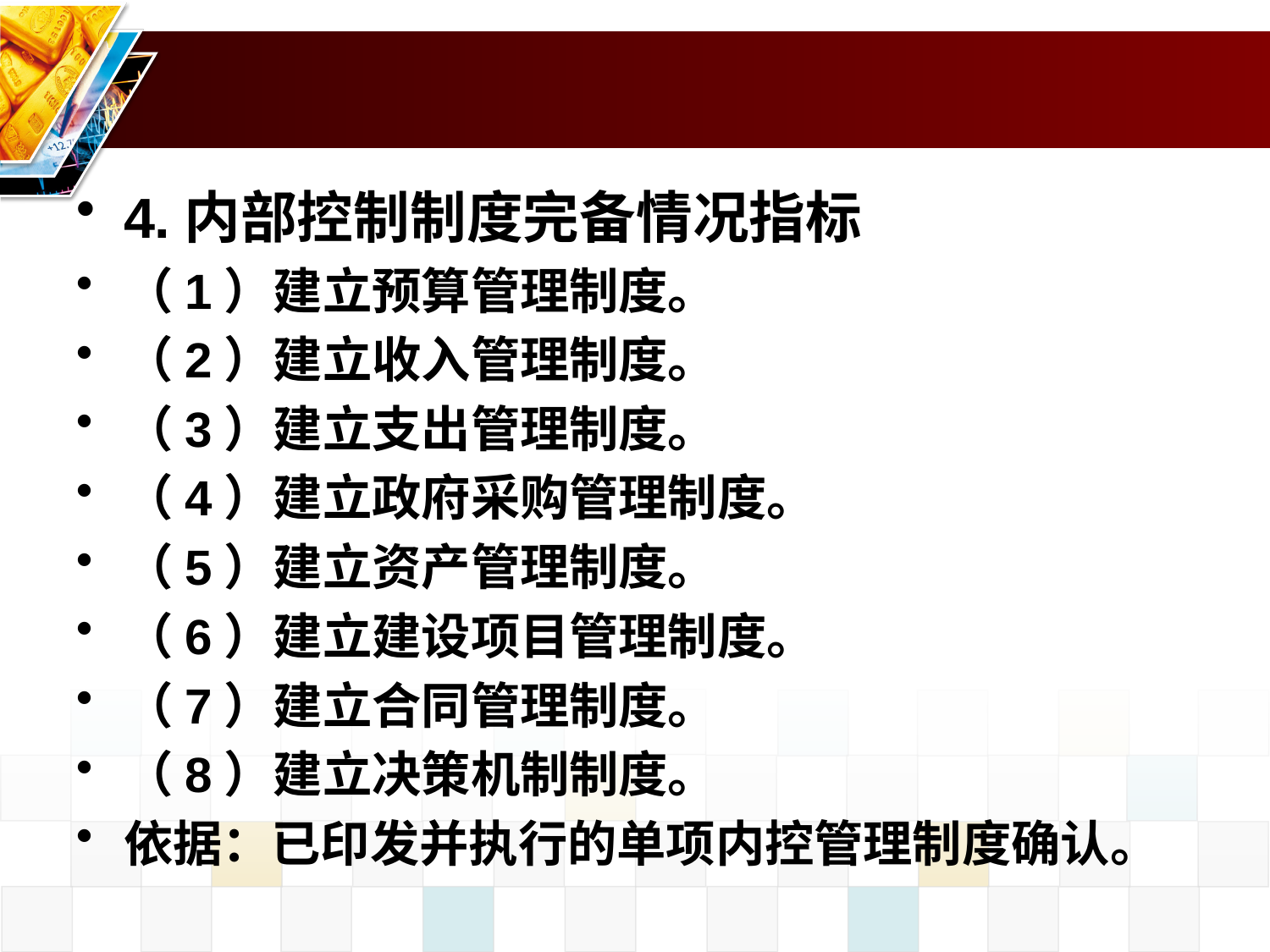

#
4.内部控制制度完备情况指标
（1）建立预算管理制度。
（2）建立收入管理制度。
（3）建立支出管理制度。
（4）建立政府采购管理制度。
（5）建立资产管理制度。
（6）建立建设项目管理制度。
（7）建立合同管理制度。
（8）建立决策机制制度。
依据：已印发并执行的单项内控管理制度确认。